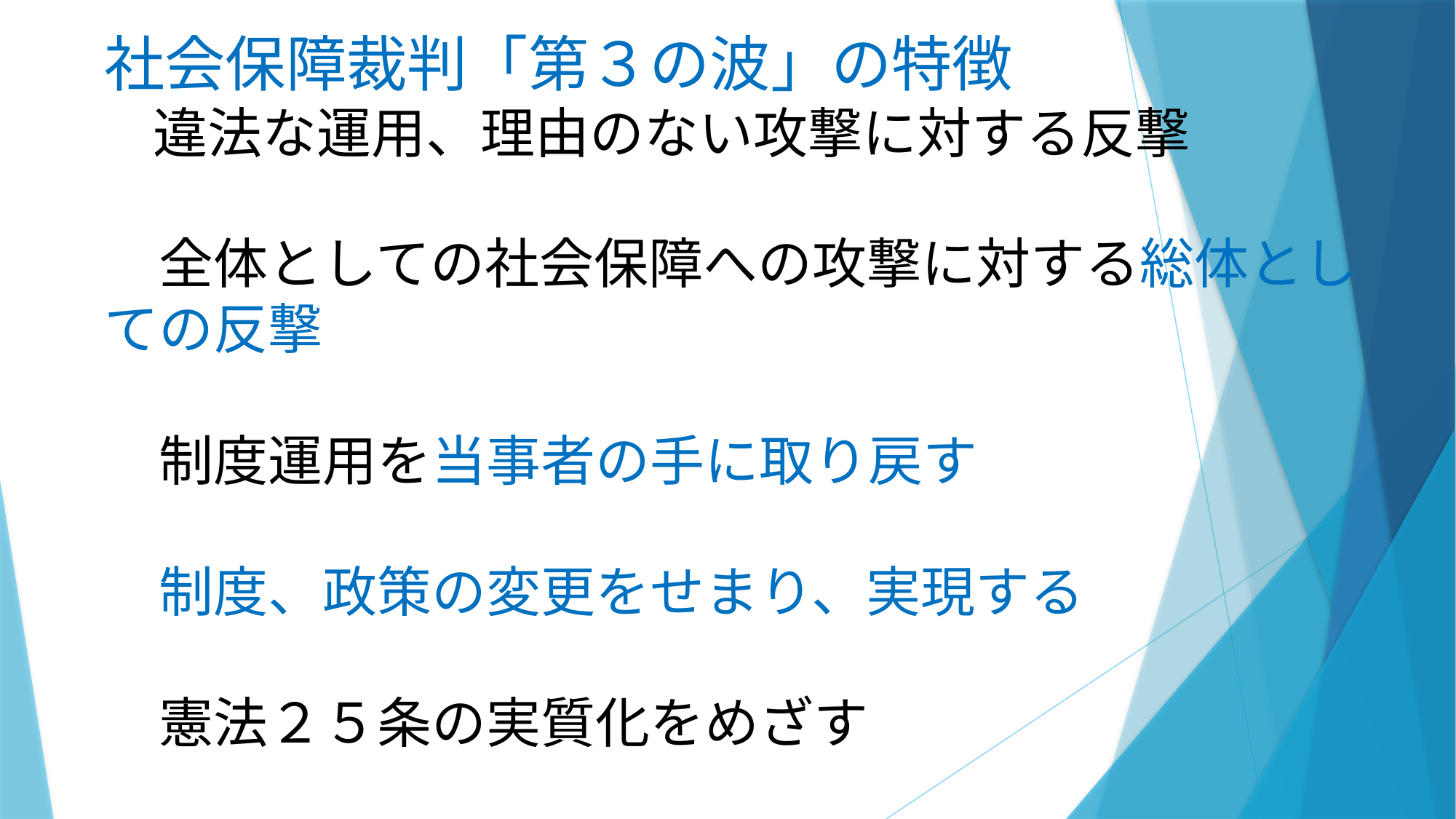

社会保障裁判「第３の波」の特徴
　違法な運用、理由のない攻撃に対する反撃

　全体としての社会保障への攻撃に対する総体としての反撃

　制度運用を当事者の手に取り戻す

　制度、政策の変更をせまり、実現する

　憲法２５条の実質化をめざす